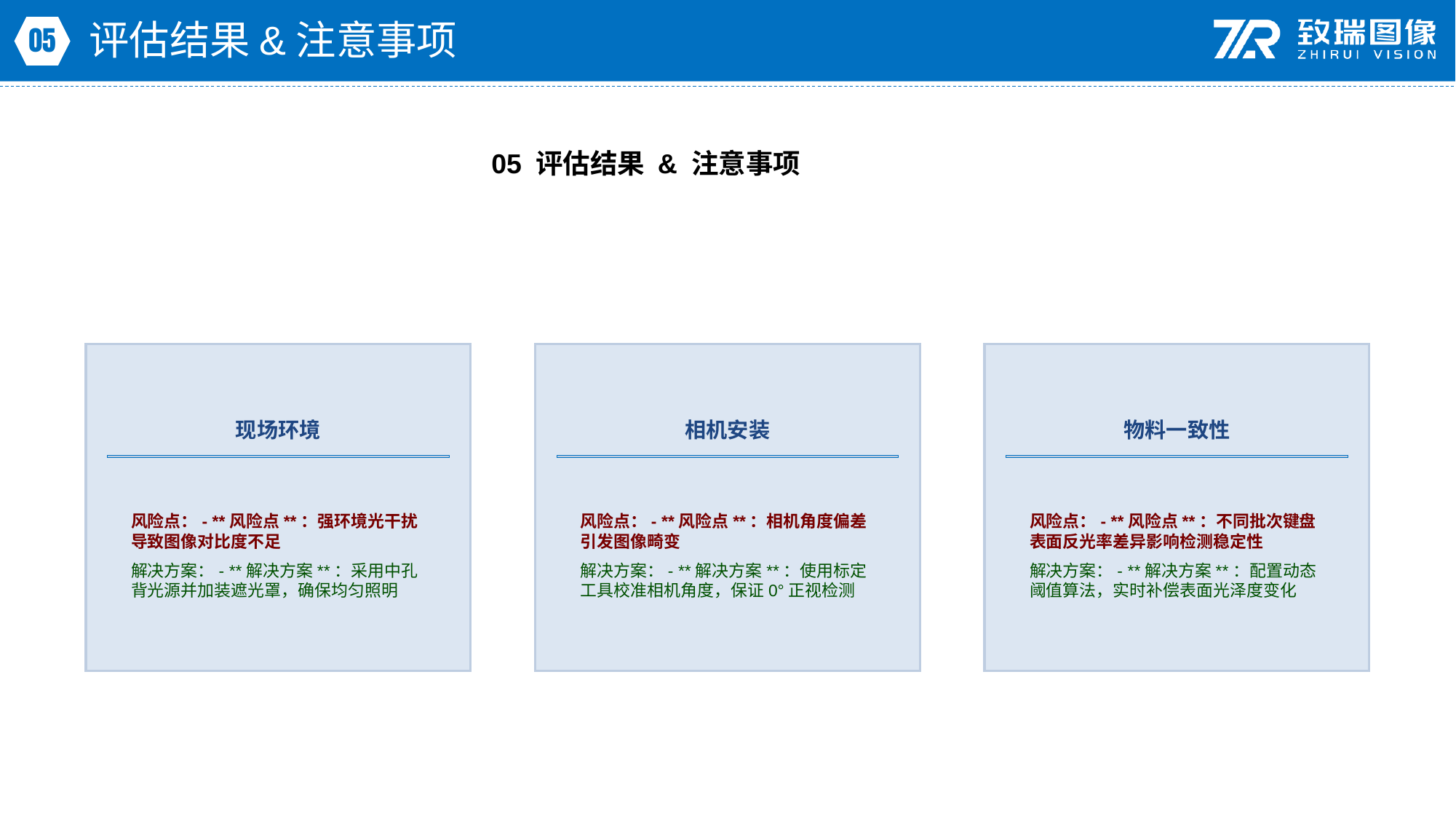

评估结果&注意事项
05

05 评估结果 & 注意事项

现场环境

相机安装

物料一致性

风险点：- **风险点**：强环境光干扰导致图像对比度不足
解决方案：- **解决方案**：采用中孔背光源并加装遮光罩，确保均匀照明

风险点：- **风险点**：相机角度偏差引发图像畸变
解决方案：- **解决方案**：使用标定工具校准相机角度，保证0°正视检测

风险点：- **风险点**：不同批次键盘表面反光率差异影响检测稳定性
解决方案：- **解决方案**：配置动态阈值算法，实时补偿表面光泽度变化